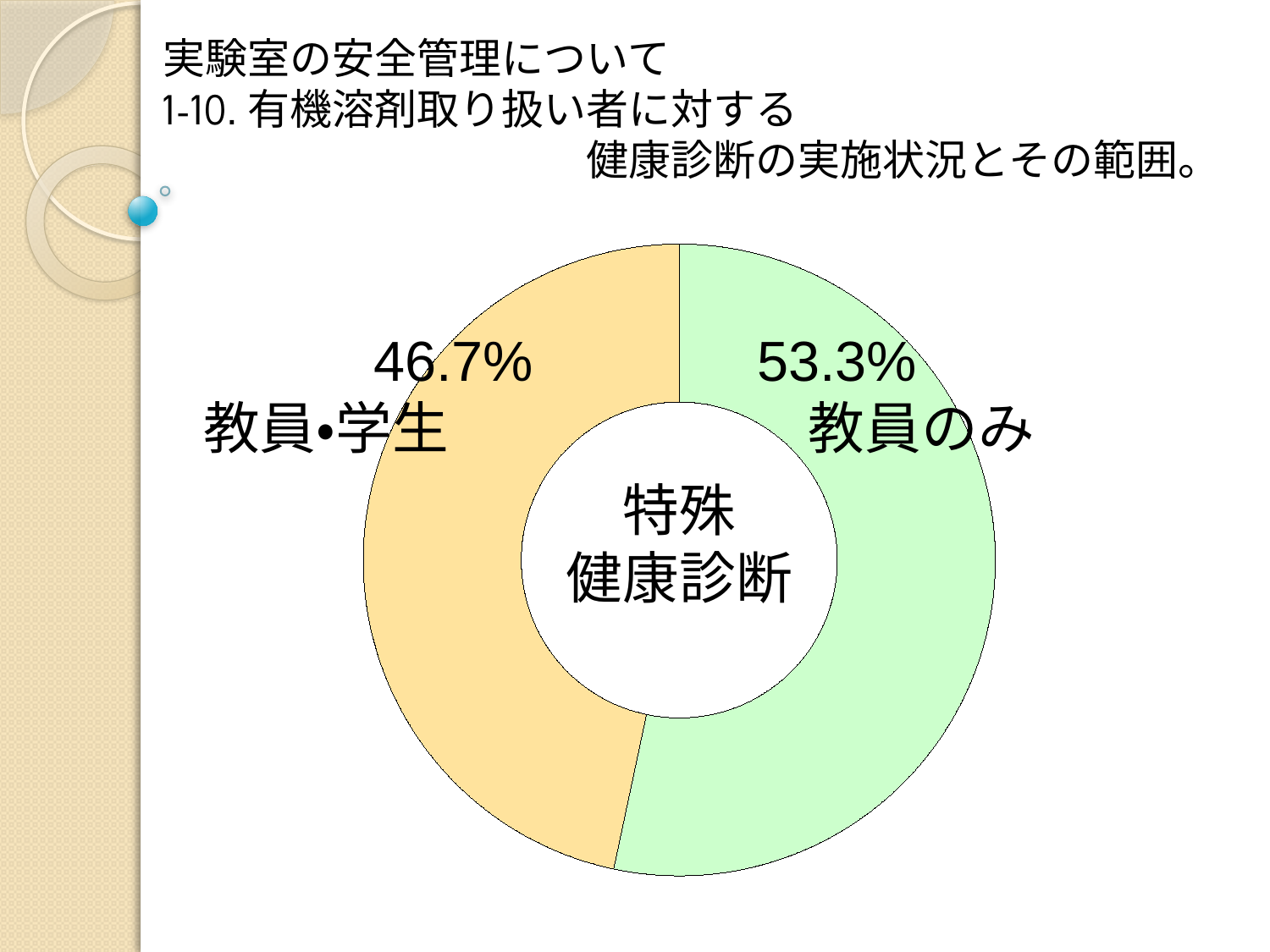

実験室の安全管理について
1-10.有機溶剤取り扱い者に対する
　　　　　　　　　　健康診断の実施状況とその範囲。

### Chart

| Category | 売上高 |
|---|---|
| 第 1 四半期 | 16.0 |
| 第 2 四半期 | 14.0 |
| 第 3 四半期 | 0.0 |
| 第 4 四半期 | 0.0 |
  　　　46.7%
   教員・学生
53.3%
   教員のみ
　特殊
健康診断